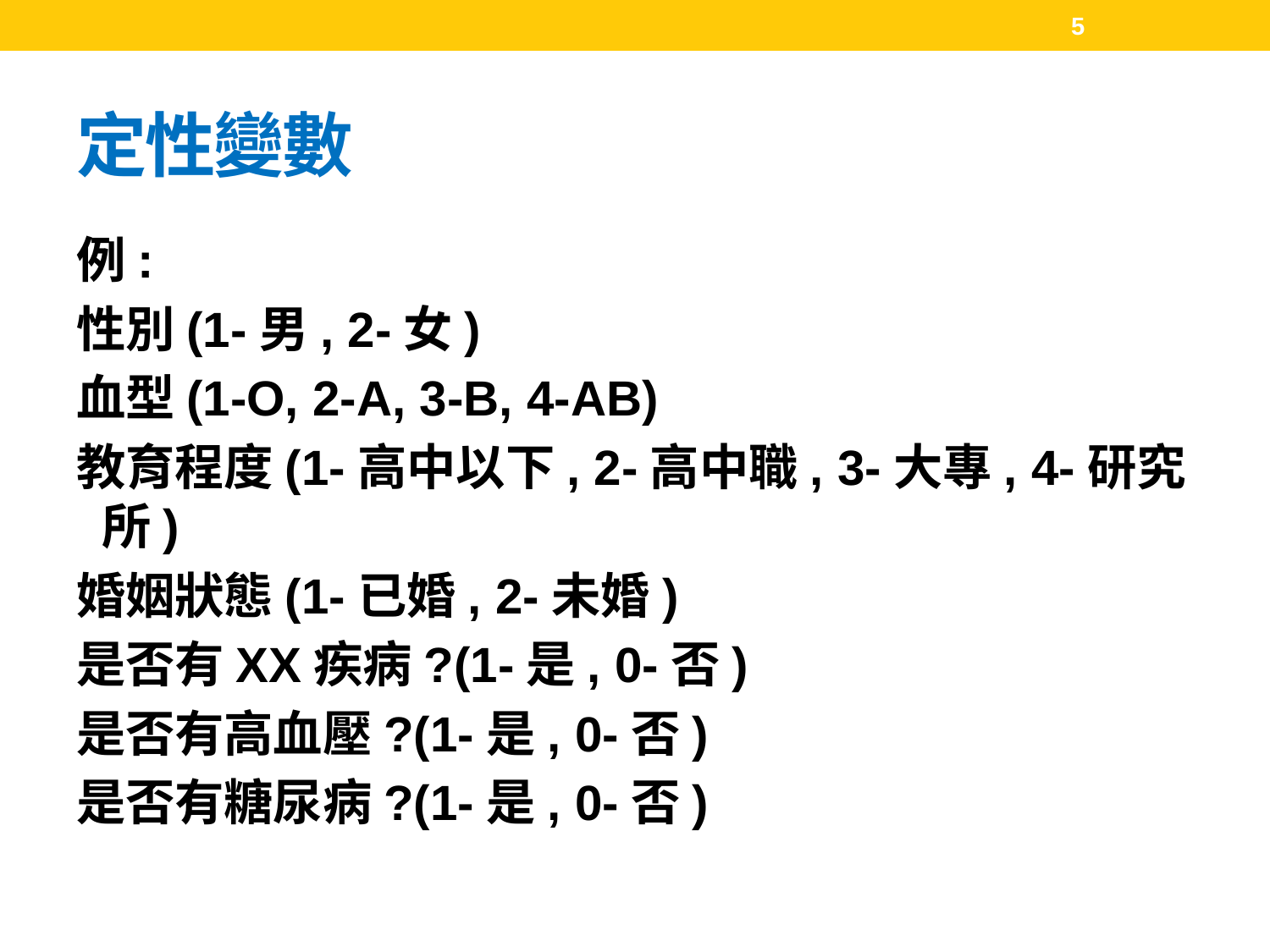

5
# 定性變數
例:
性別(1-男, 2-女)
血型(1-O, 2-A, 3-B, 4-AB)
教育程度(1-高中以下, 2-高中職, 3-大專, 4-研究所)
婚姻狀態(1-已婚, 2-未婚)
是否有XX疾病?(1-是, 0-否)
是否有高血壓?(1-是, 0-否)
是否有糖尿病?(1-是, 0-否)